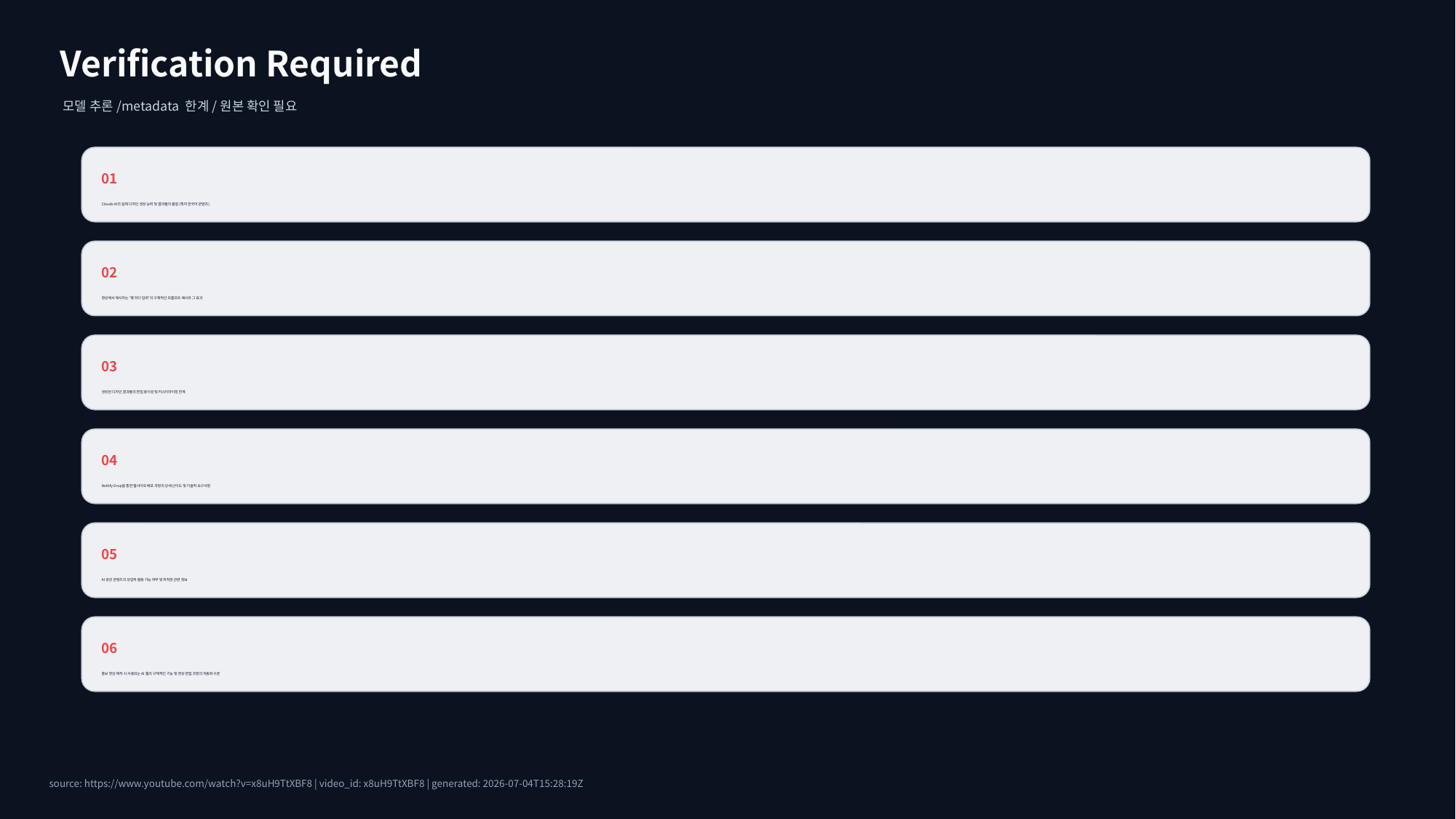

Verification Required
모델 추론/metadata 한계/원본 확인 필요

01
Claude AI의 실제 디자인 생성 능력 및 결과물의 품질 (특히 한국어 콘텐츠)

02
영상에서 제시하는 '몇 마디 입력'의 구체적인 프롬프트 예시와 그 효과

03
생성된 디자인 결과물의 편집 용이성 및 커스터마이징 한계

04
Netlify Drop을 통한 웹사이트 배포 과정의 상세 난이도 및 기술적 요구사항

05
AI 생성 콘텐츠의 상업적 활용 가능 여부 및 저작권 관련 정보

06
홍보 영상 제작 시 사용되는 AI 툴의 구체적인 기능 및 영상 편집 과정의 자동화 수준
source: https://www.youtube.com/watch?v=x8uH9TtXBF8 | video_id: x8uH9TtXBF8 | generated: 2026-07-04T15:28:19Z